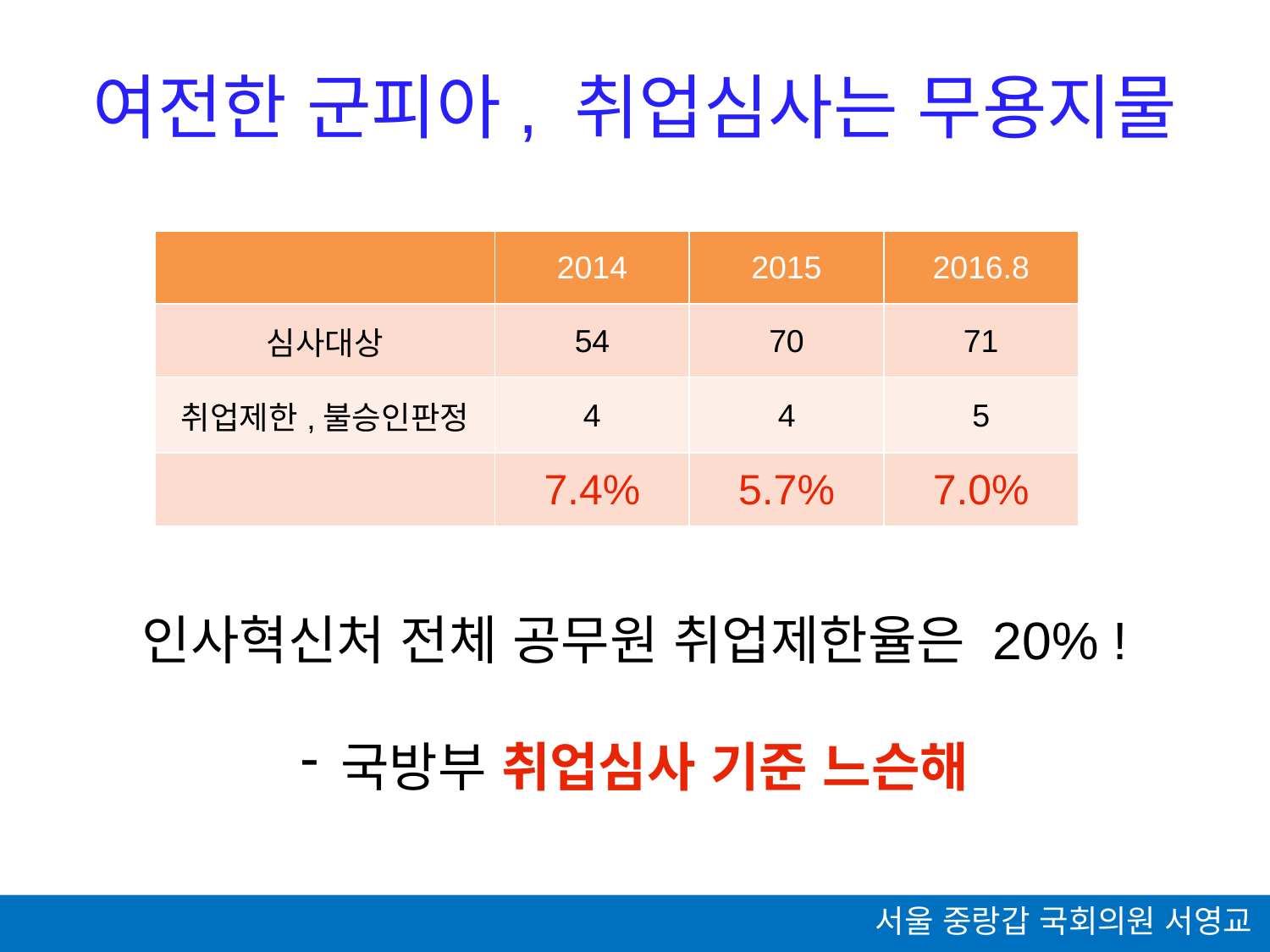

여전한 군피아, 취업심사는 무용지물
|  | 2014 | 2015 | 2016.8 |
| --- | --- | --- | --- |
| 심사대상 | 54 | 70 | 71 |
| 취업제한,불승인판정 | 4 | 4 | 5 |
|  | 7.4% | 5.7% | 7.0% |
인사혁신처 전체 공무원 취업제한율은 20% !

국방부 취업심사 기준 느슨해

서울 중랑갑 국회의원 서영교